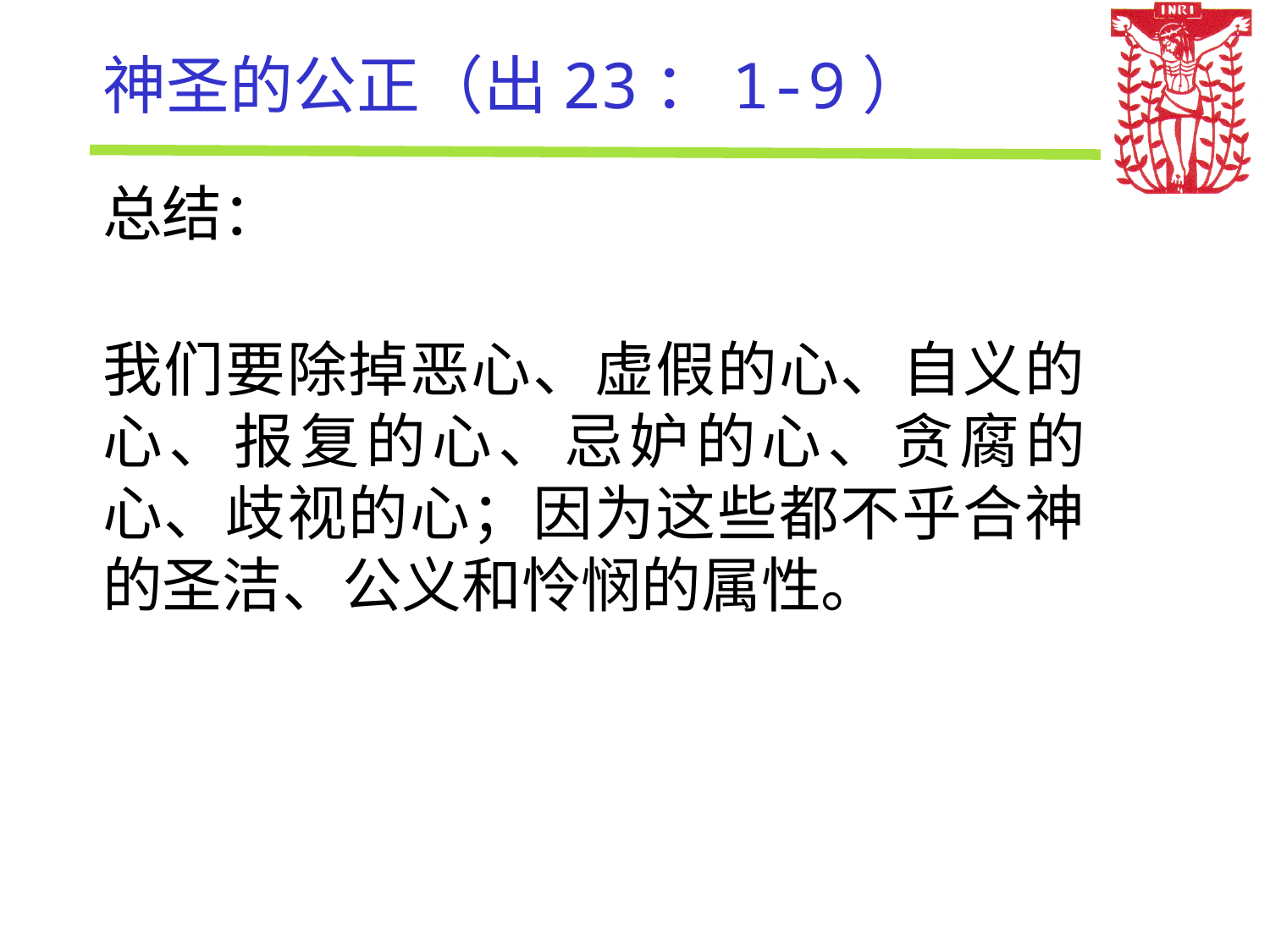

# 神圣的公正（出23：1-9）
总结：

我们要除掉恶心、虚假的心、自义的心、报复的心、忌妒的心、贪腐的心、歧视的心；因为这些都不乎合神的圣洁、公义和怜悯的属性。